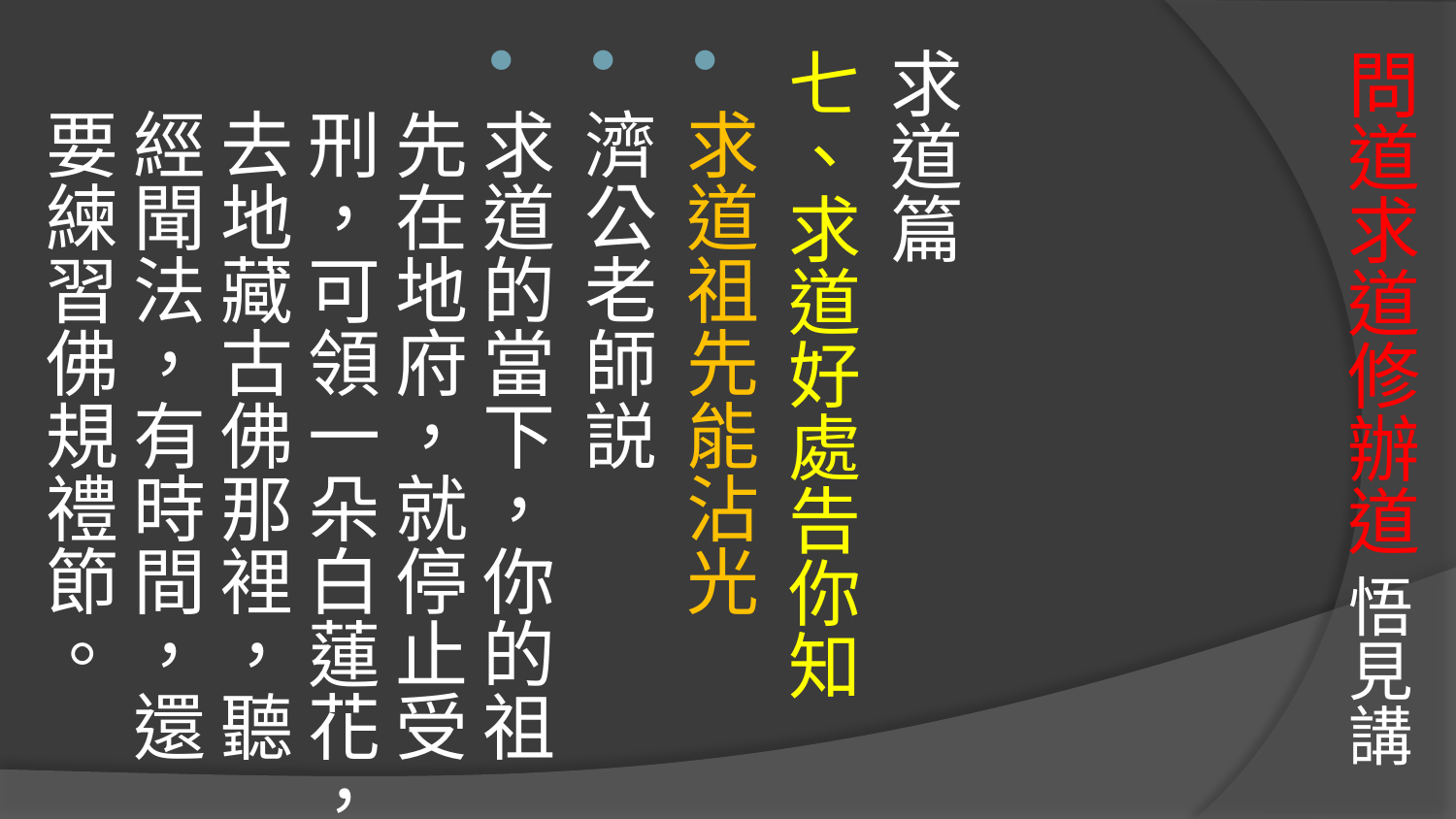

# 問道求道修辦道 悟見講
求道篇
七、求道好處告你知
求道祖先能沾光
濟公老師説
求道的當下，你的祖先在地府，就停止受刑，可領一朵白蓮花，去地藏古佛那裡，聽經聞法，有時間，還要練習佛規禮節。